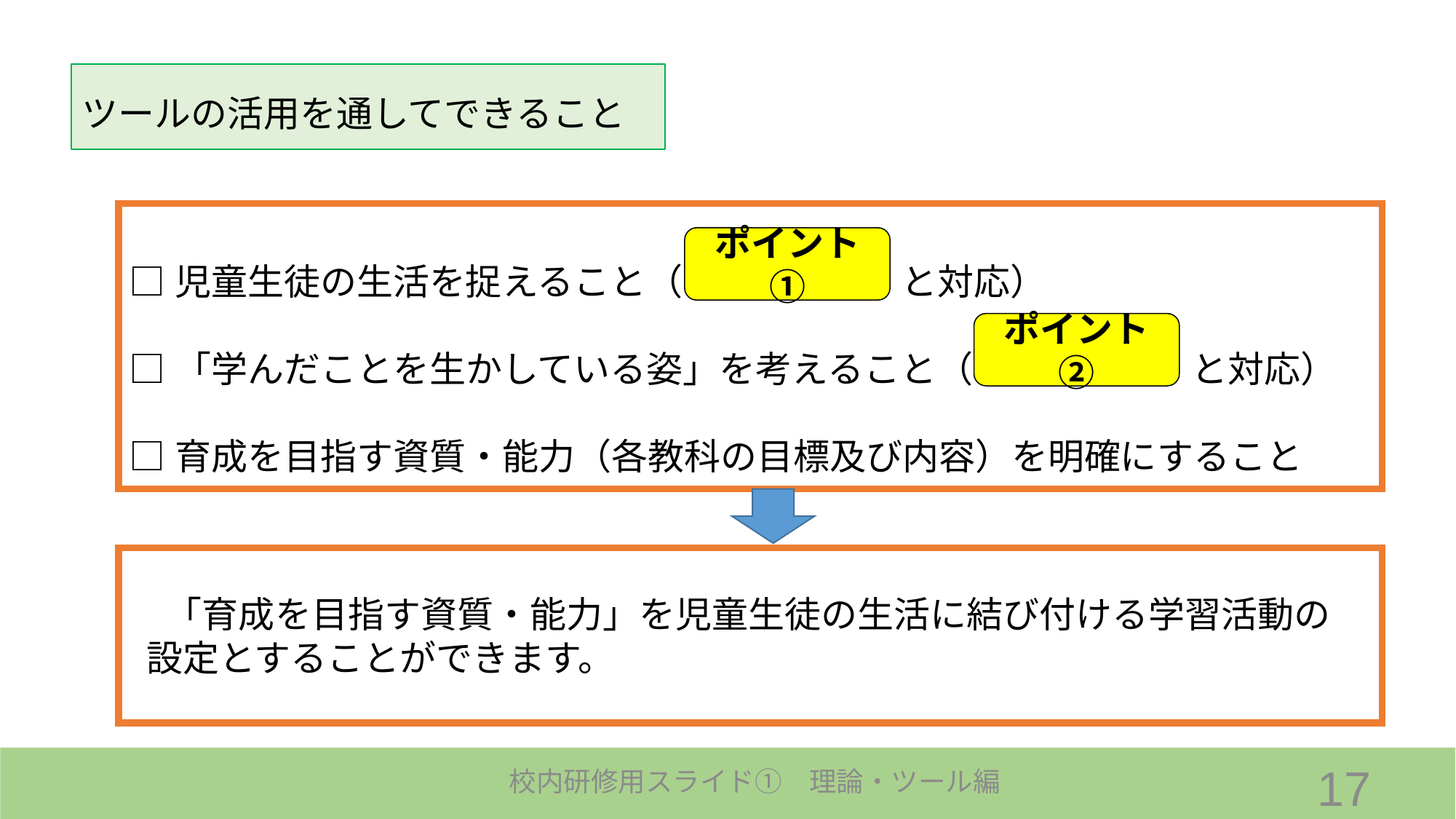

ツールの活用を通してできること
□児童生徒の生活を捉えること（　　　　　　と対応）
□「学んだことを生かしている姿」を考えること（　　　　　　と対応）
□育成を目指す資質・能力（各教科の目標及び内容）を明確にすること
ポイント①
ポイント②

　「育成を目指す資質・能力」を児童生徒の生活に結び付ける学習活動の
 設定とすることができます。
校内研修用スライド①　理論・ツール編
17